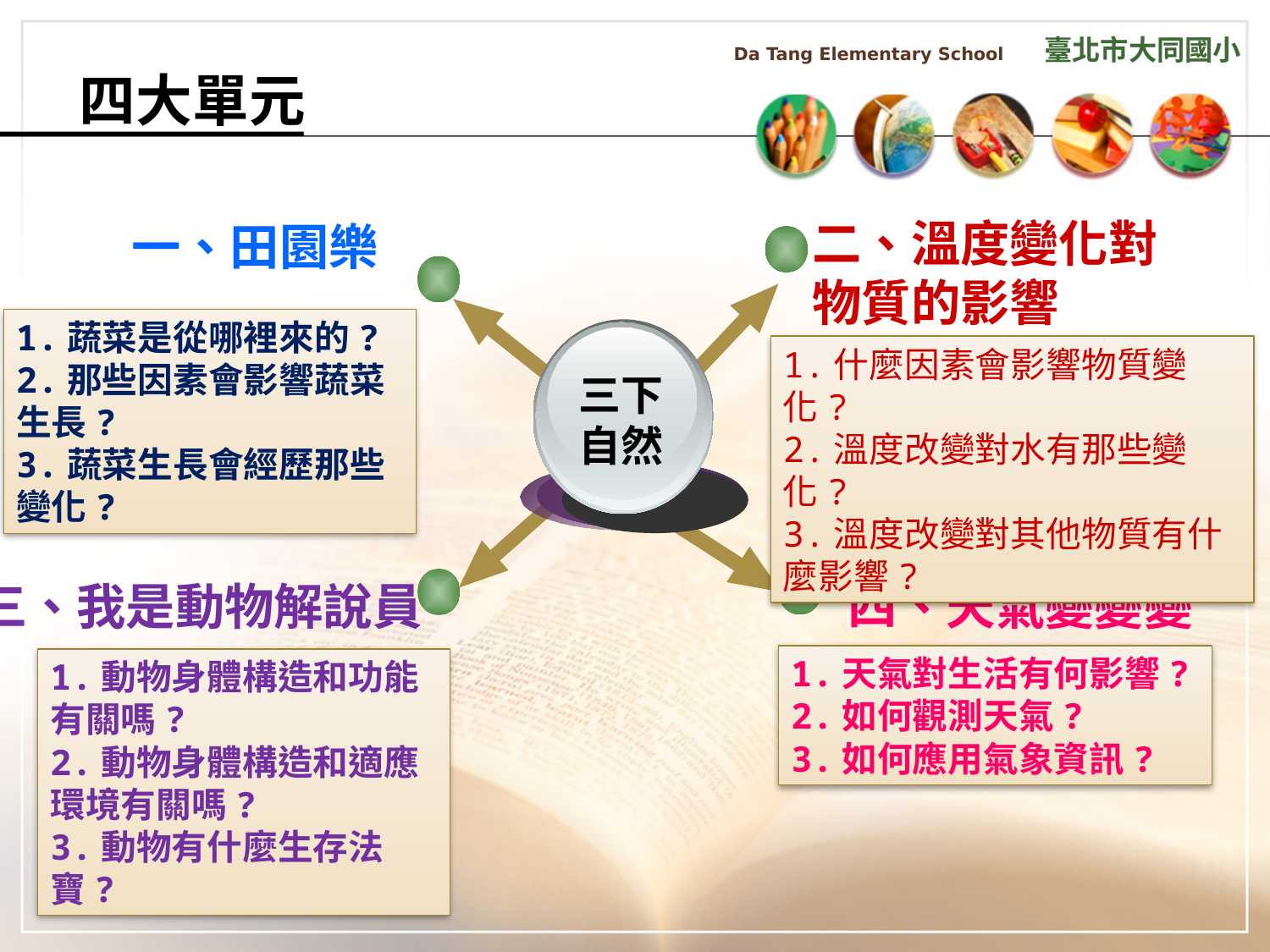

臺北市大同國小
Da Tang Elementary School
# 四大單元
二、溫度變化對物質的影響
一、田園樂

1.蔬菜是從哪裡來的?
2.那些因素會影響蔬菜生長?
3.蔬菜生長會經歷那些變化?

1.什麼因素會影響物質變化?
2.溫度改變對水有那些變化?
3.溫度改變對其他物質有什麼影響?
三下自然

三、我是動物解說員
四、天氣變變變
1.天氣對生活有何影響?
2.如何觀測天氣?
3.如何應用氣象資訊?
1.動物身體構造和功能有關嗎?
2.動物身體構造和適應環境有關嗎?
3.動物有什麼生存法寶?